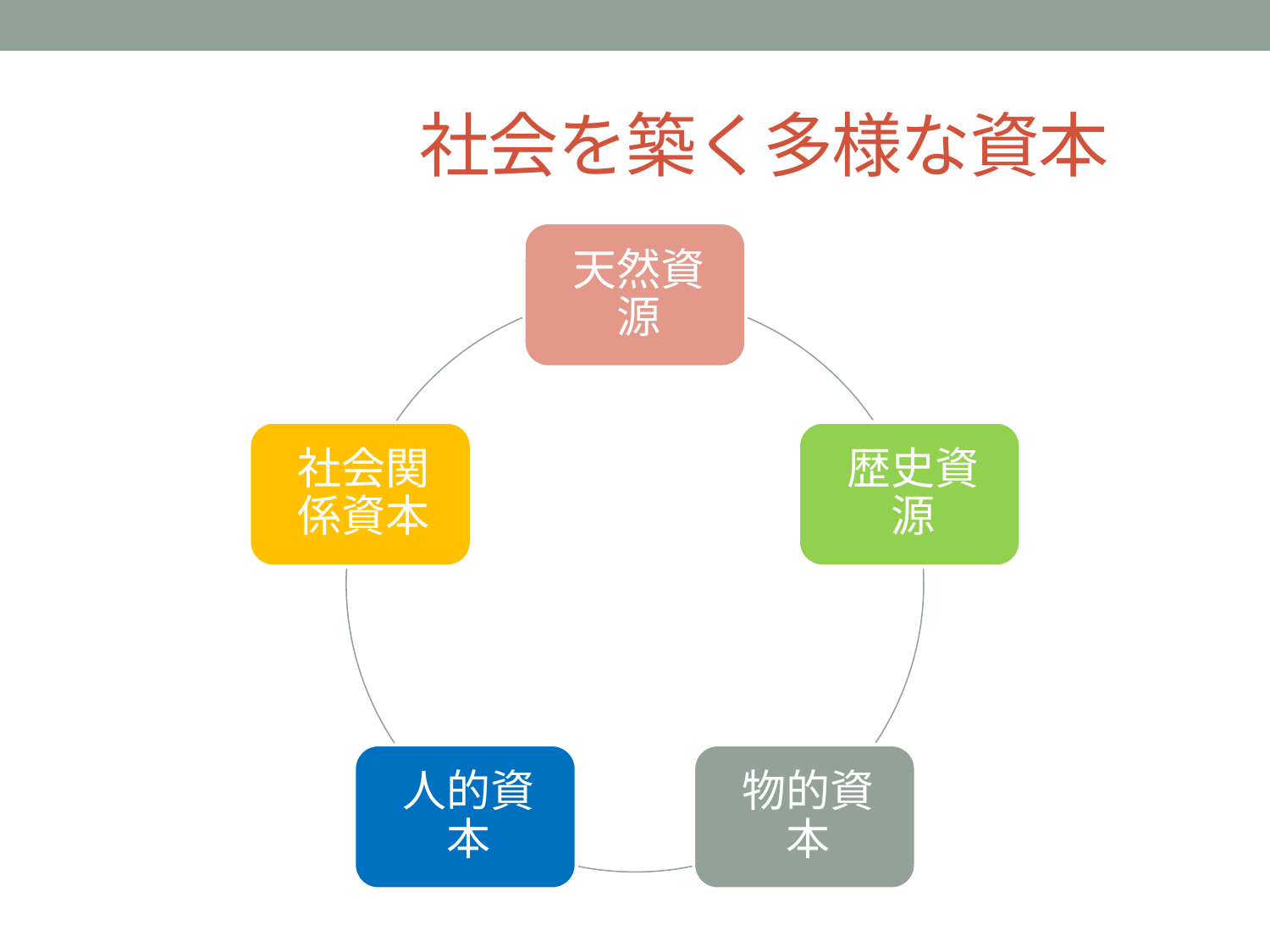

# 社会を築く多様な資本
天然資源
歴史資源
物的資本
人的資本
社会関係資本